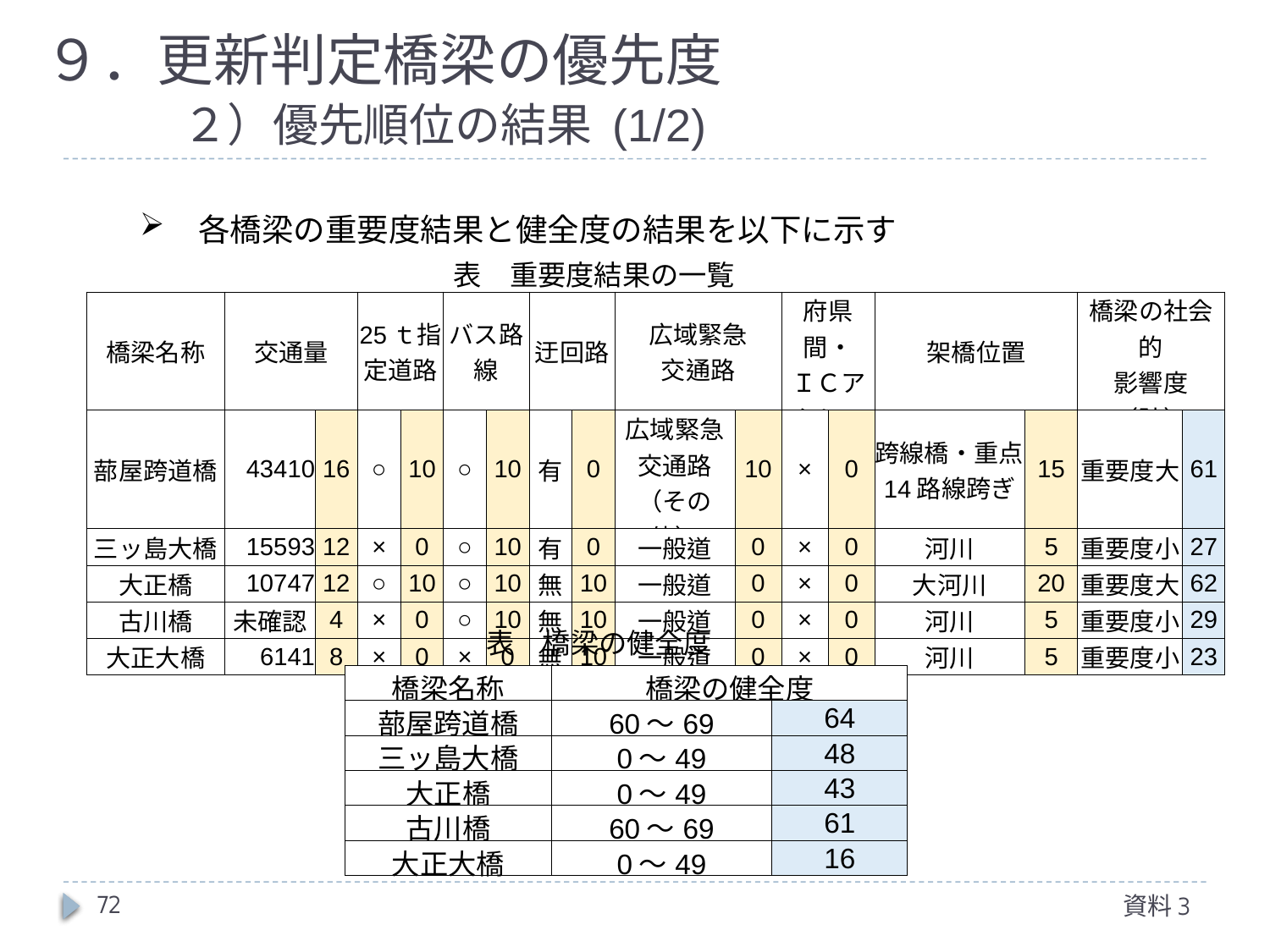

９．更新判定橋梁の優先度

　　２）優先順位の結果 (1/2)
各橋梁の重要度結果と健全度の結果を以下に示す
表　重要度結果の一覧
| 橋梁名称 | 交通量 |  | 25ｔ指定道路 |  | バス路線 |  | 迂回路 |  | 広域緊急 交通路 |  | 府県間・ ＩＣアクセス |  | 架橋位置 |  | 橋梁の社会的 影響度（計） |  |
| --- | --- | --- | --- | --- | --- | --- | --- | --- | --- | --- | --- | --- | --- | --- | --- | --- |
| 蔀屋跨道橋 | 43410 | 16 | ○ | 10 | ○ | 10 | 有 | 0 | 広域緊急交通路 （その他） | 10 | × | 0 | 跨線橋・重点14路線跨ぎ | 15 | 重要度大 | 61 |
| 三ッ島大橋 | 15593 | 12 | × | 0 | ○ | 10 | 有 | 0 | 一般道 | 0 | × | 0 | 河川 | 5 | 重要度小 | 27 |
| 大正橋 | 10747 | 12 | ○ | 10 | ○ | 10 | 無 | 10 | 一般道 | 0 | × | 0 | 大河川 | 20 | 重要度大 | 62 |
| 古川橋 | 未確認 | 4 | × | 0 | ○ | 10 | 無 | 10 | 一般道 | 0 | × | 0 | 河川 | 5 | 重要度小 | 29 |
| 大正大橋 | 6141 | 8 | × | 0 | × | 0 | 無 | 10 | 一般道 | 0 | × | 0 | 河川 | 5 | 重要度小 | 23 |
表　橋梁の健全度
| 橋梁名称 | 橋梁の健全度 |  |
| --- | --- | --- |
| 蔀屋跨道橋 | 60～69 | 64 |
| 三ッ島大橋 | 0～49 | 48 |
| 大正橋 | 0～49 | 43 |
| 古川橋 | 60～69 | 61 |
| 大正大橋 | 0～49 | 16 |
72
資料3